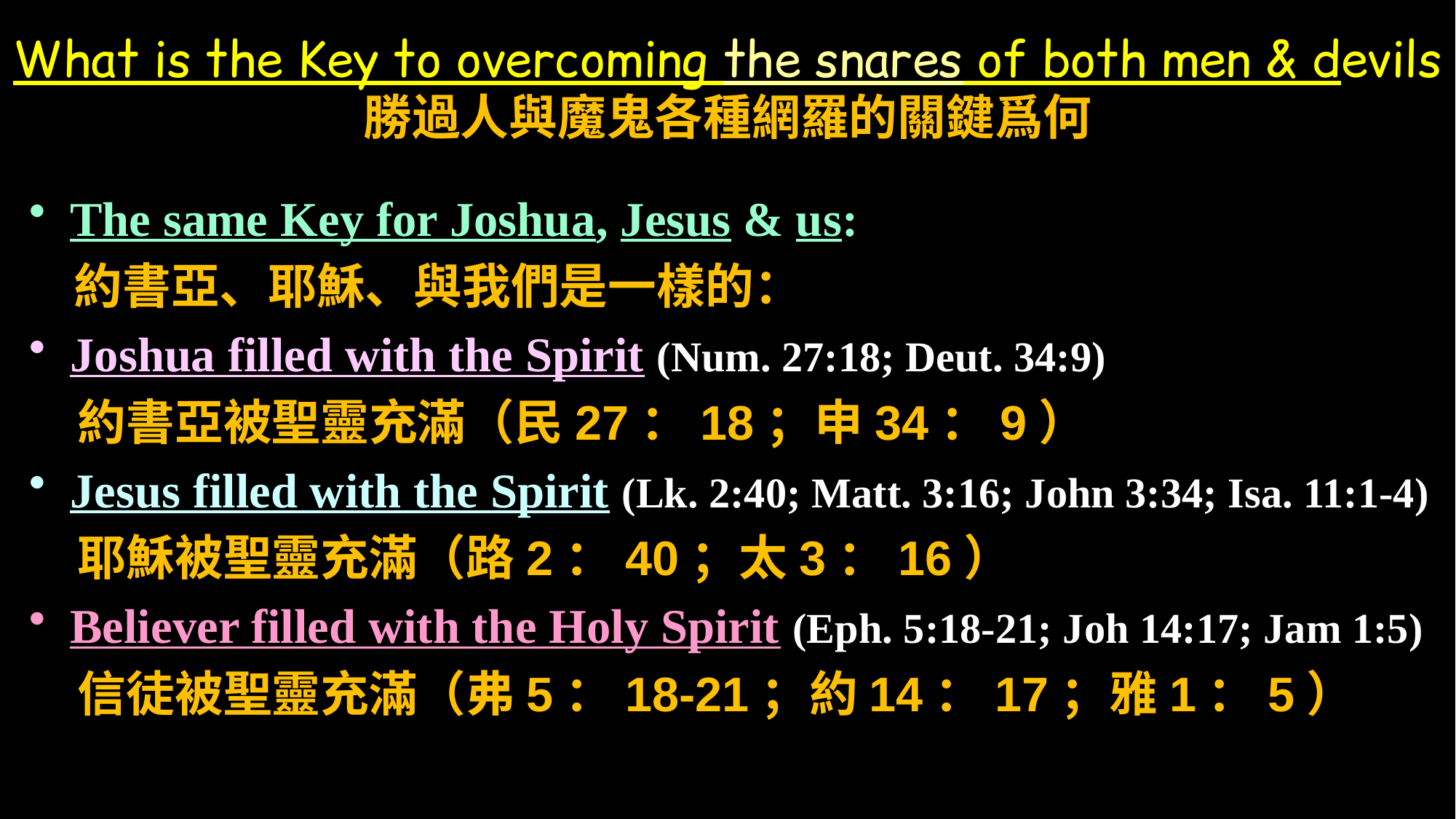

# What is the Key to overcoming the snares of both men & devils 勝過人與魔鬼各種網羅的關鍵爲何
The same Key for Joshua, Jesus & us:
   約書亞、耶穌、與我們是一樣的：
Joshua filled with the Spirit (Num. 27:18; Deut. 34:9)
    約書亞被聖靈充滿（民27：18；申34：9）
Jesus filled with the Spirit (Lk. 2:40; Matt. 3:16; John 3:34; Isa. 11:1-4)
    耶穌被聖靈充滿（路2：40；太3：16）
Believer filled with the Holy Spirit (Eph. 5:18-21; Joh 14:17; Jam 1:5)
    信徒被聖靈充滿（弗5：18-21；約14：17；雅1：5）